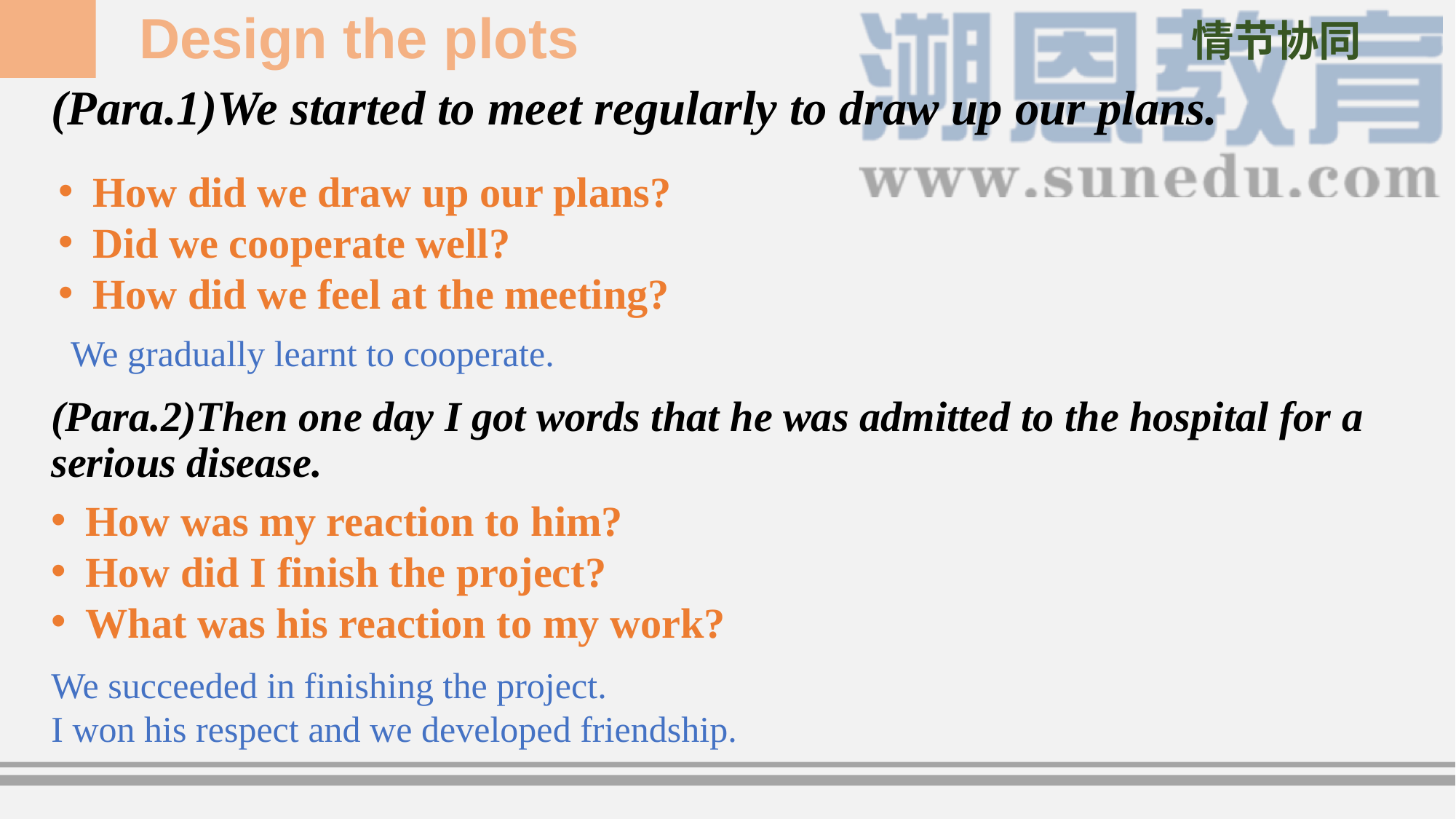

Design the plots
情节协同
(Para.1)We started to meet regularly to draw up our plans.

(Para.2)Then one day I got words that he was admitted to the hospital for a serious disease.
How did we draw up our plans?
Did we cooperate well?
How did we feel at the meeting?
We gradually learnt to cooperate.

How was my reaction to him?
How did I finish the project?
What was his reaction to my work?
We succeeded in finishing the project.
I won his respect and we developed friendship.